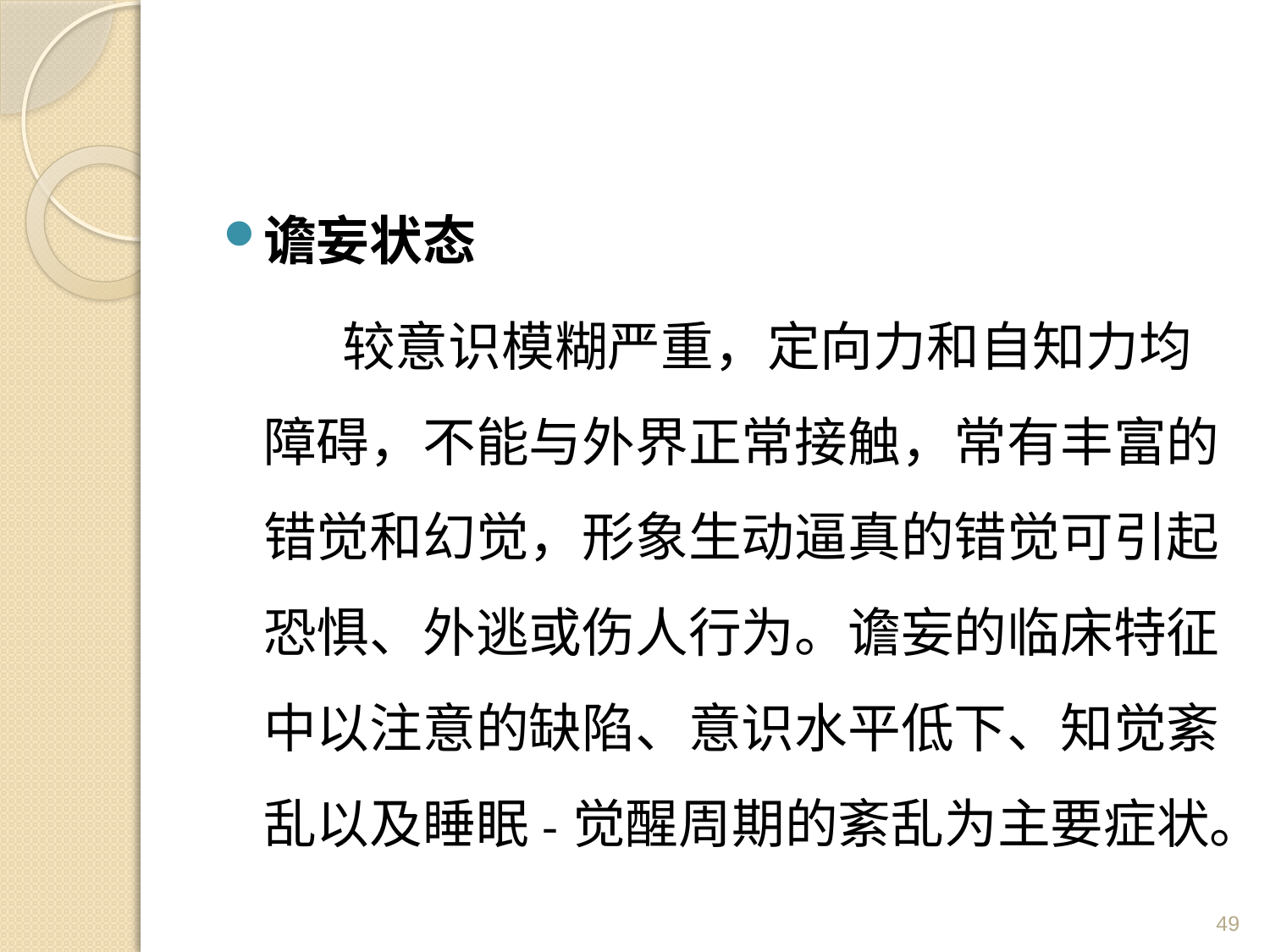

#
谵妄状态
         较意识模糊严重，定向力和自知力均障碍，不能与外界正常接触，常有丰富的错觉和幻觉，形象生动逼真的错觉可引起恐惧、外逃或伤人行为。谵妄的临床特征中以注意的缺陷、意识水平低下、知觉紊乱以及睡眠-觉醒周期的紊乱为主要症状。

49